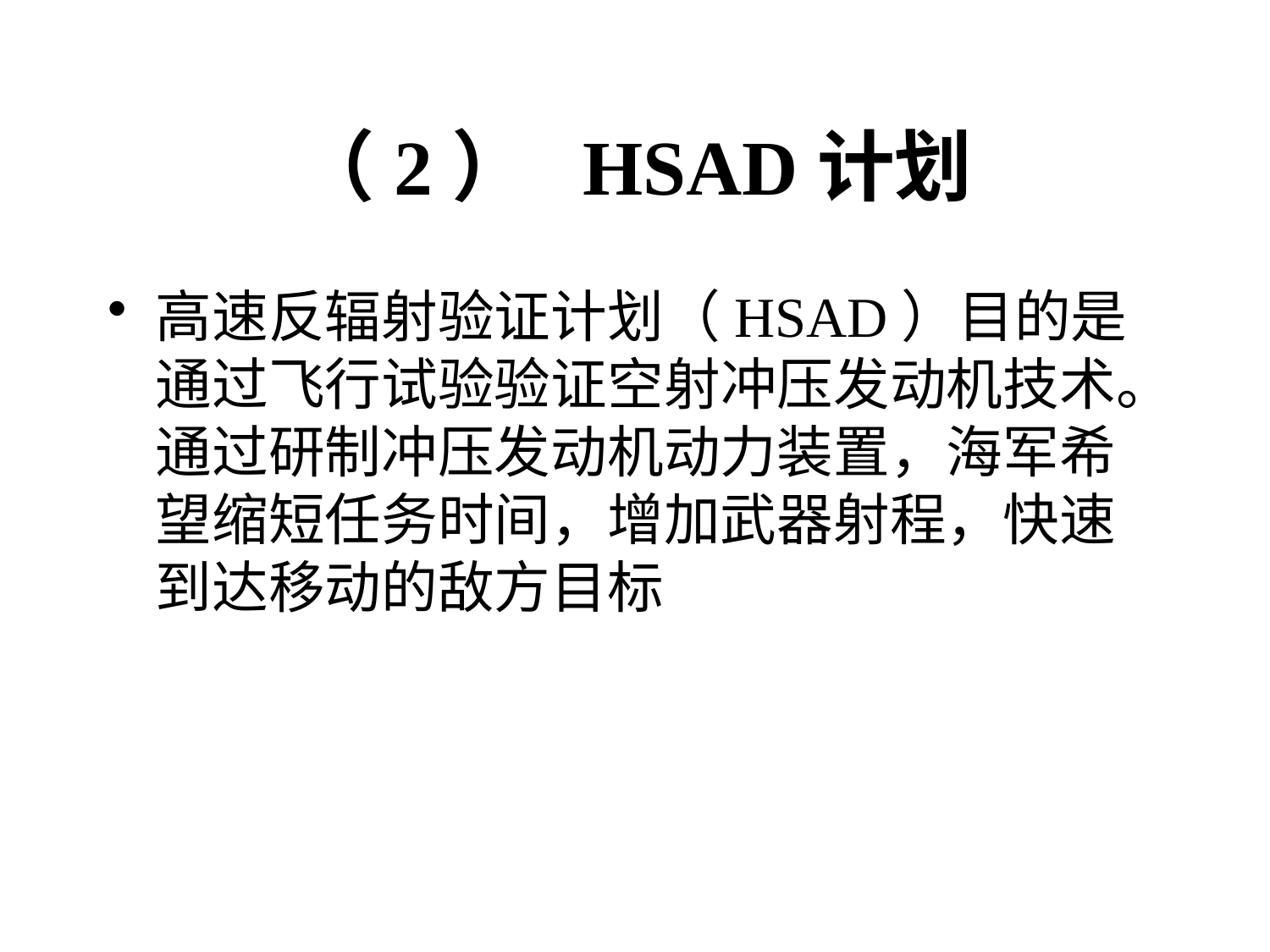

# （2）  HSAD计划
高速反辐射验证计划（HSAD）目的是通过飞行试验验证空射冲压发动机技术。通过研制冲压发动机动力装置，海军希望缩短任务时间，增加武器射程，快速到达移动的敌方目标